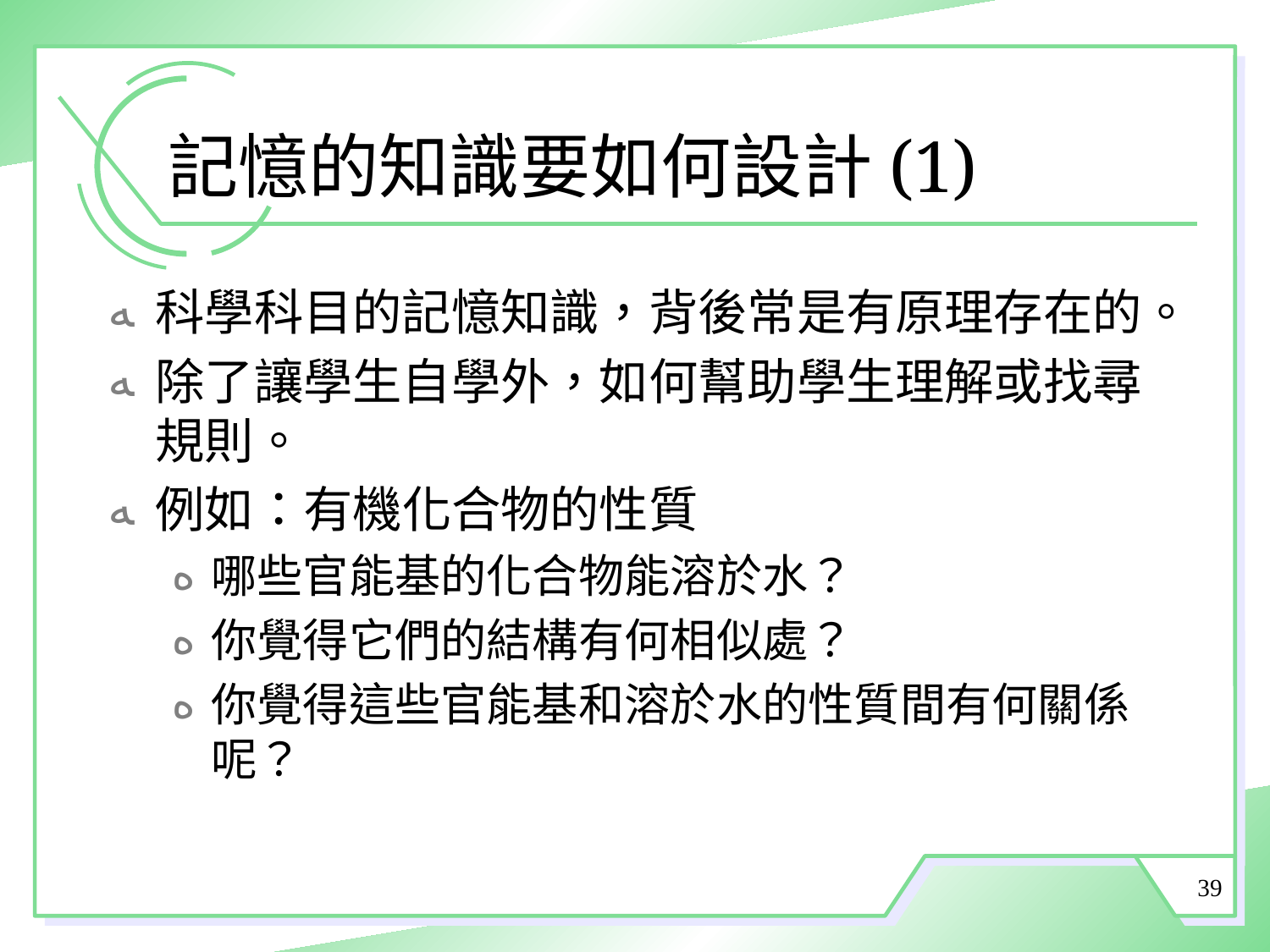

# 記憶的知識要如何設計(1)
科學科目的記憶知識，背後常是有原理存在的。
除了讓學生自學外，如何幫助學生理解或找尋規則。
例如：有機化合物的性質
哪些官能基的化合物能溶於水？
你覺得它們的結構有何相似處？
你覺得這些官能基和溶於水的性質間有何關係呢？
39